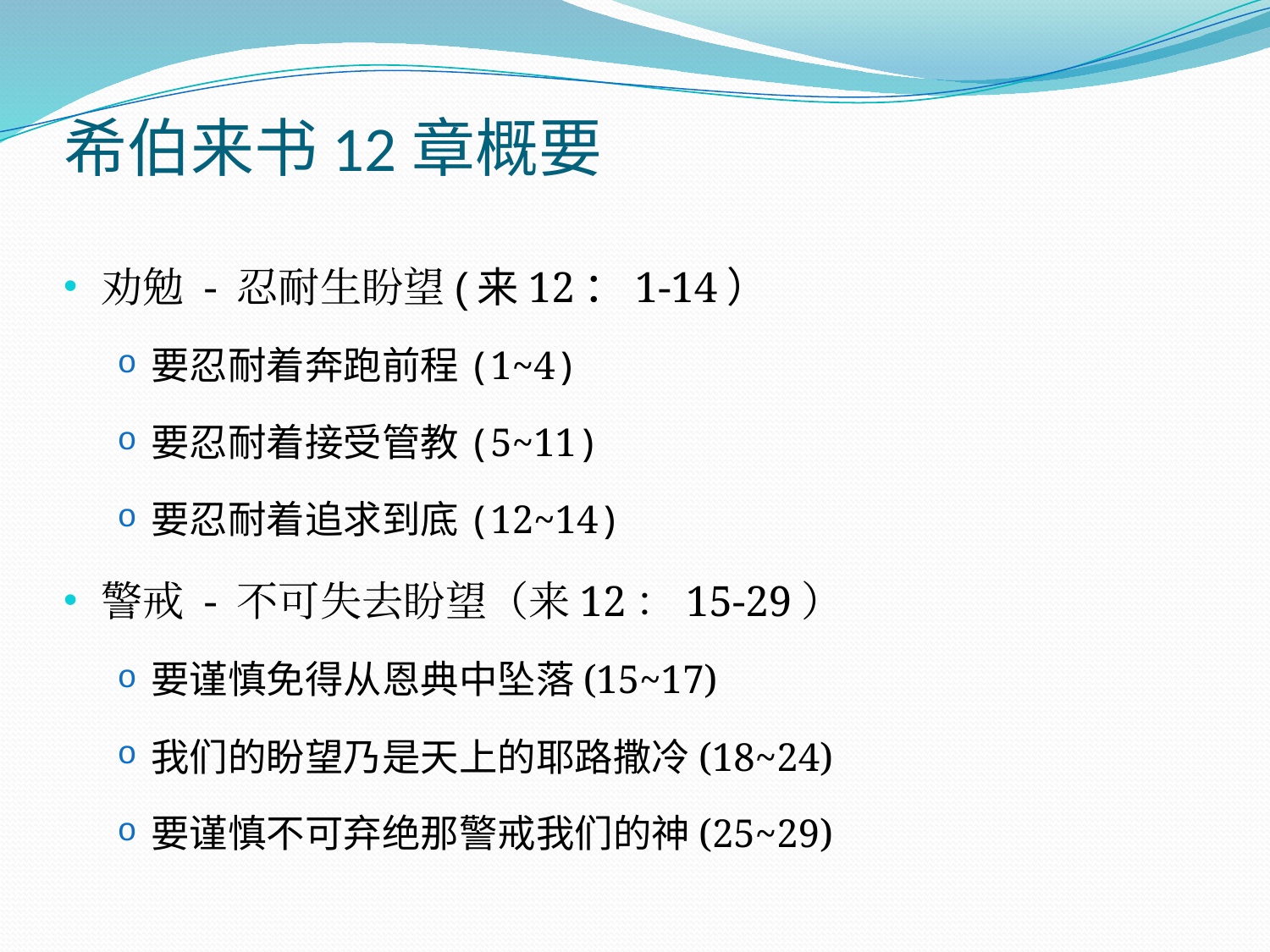

# 希伯来书12章概要
劝勉 - 忍耐生盼望(来12：1-14）
要忍耐着奔跑前程(1~4)
要忍耐着接受管教(5~11)
要忍耐着追求到底(12~14)
警戒 - 不可失去盼望（来12：15-29）
要谨慎免得从恩典中坠落(15~17)
我们的盼望乃是天上的耶路撒冷(18~24)
要谨慎不可弃绝那警戒我们的神(25~29)